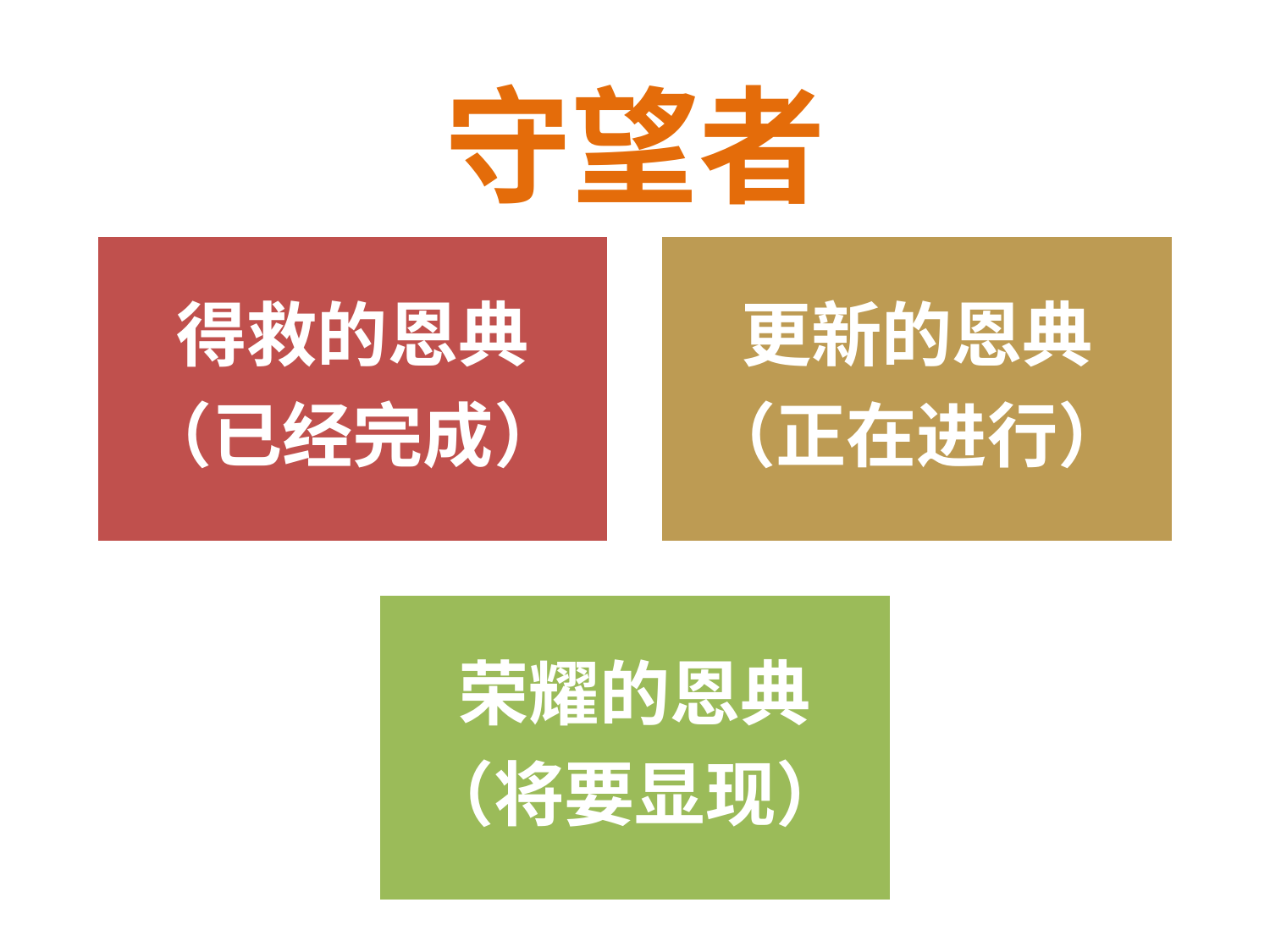

# 守望者
得救的恩典
（已经完成）
更新的恩典
（正在进行）
荣耀的恩典
（将要显现）